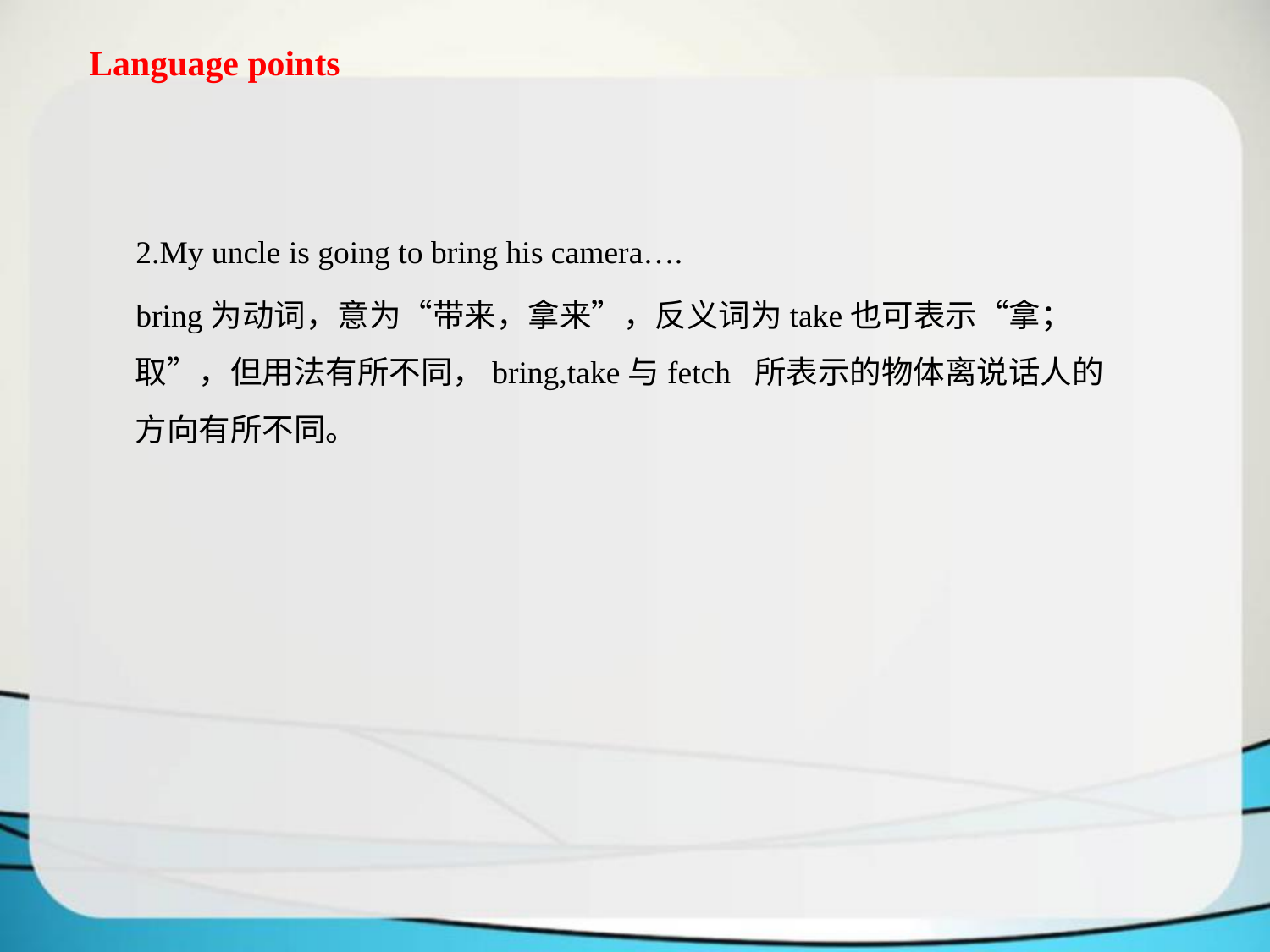

Language points
      2.My uncle is going to bring his camera….
      bring为动词，意为“带来，拿来”，反义词为take也可表示“拿；取”，但用法有所不同，bring,take与fetch  所表示的物体离说话人的方向有所不同。